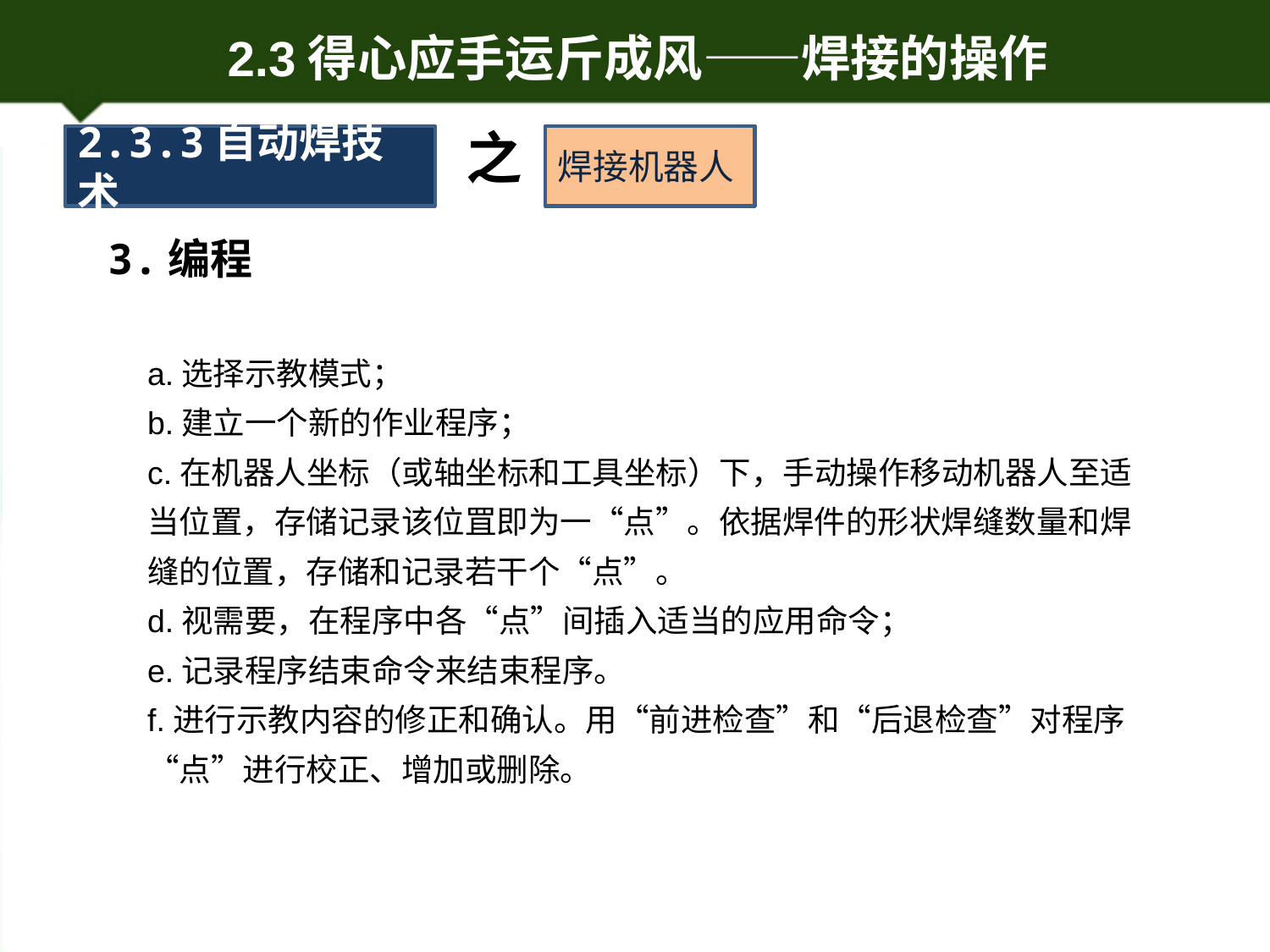

之
2.3.3自动焊技术
焊接机器人
3.编程
a.选择示教模式；
b.建立一个新的作业程序；
c.在机器人坐标（或轴坐标和工具坐标）下，手动操作移动机器人至适当位置，存储记录该位罝即为一“点”。依据焊件的形状焊缝数量和焊缝的位置，存储和记录若干个“点”。
d.视需要，在程序中各“点”间插入适当的应用命令；
e.记录程序结束命令来结束程序。
f.进行示教内容的修正和确认。用“前进检查”和“后退检查”对程序“点”进行校正、增加或删除。